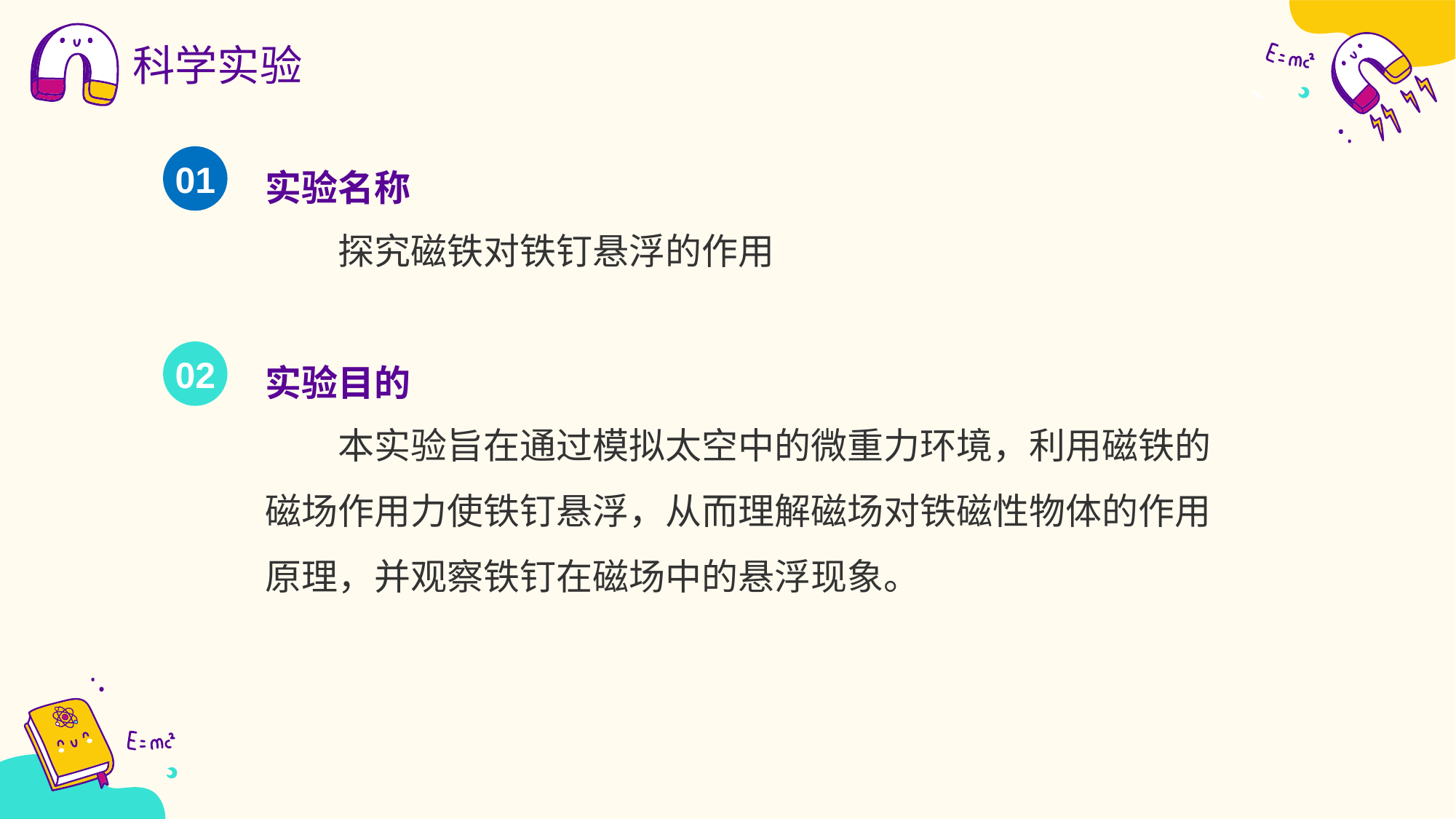

科学实验
实验名称
01
探究磁铁对铁钉悬浮的作用
实验目的
02
本实验旨在通过模拟太空中的微重力环境，利用磁铁的磁场作用力使铁钉悬浮，从而理解磁场对铁磁性物体的作用原理，并观察铁钉在磁场中的悬浮现象。